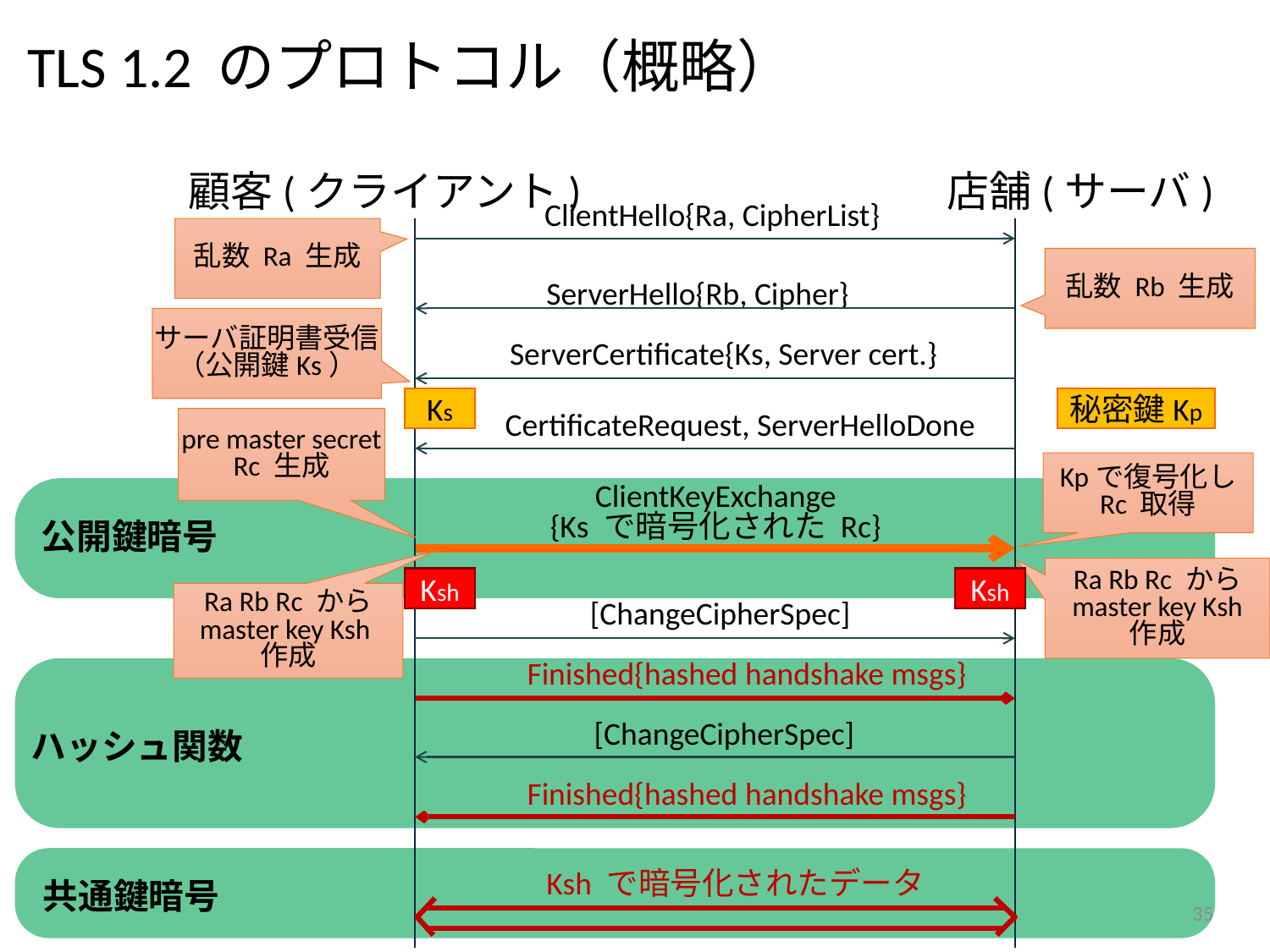

# TLS 1.2 のプロトコル（概略）
顧客(クライアント)
店舗(サーバ)
ClientHello{Ra, CipherList}
乱数 Ra 生成
乱数 Rb 生成
ServerHello{Rb, Cipher}
サーバ証明書受信（公開鍵Ks）
ServerCertificate{Ks, Server cert.}
Ks
秘密鍵Kp
CertificateRequest, ServerHelloDone
pre master secret Rc 生成
Kpで復号化し Rc 取得

ClientKeyExchange
{Ks で暗号化された Rc}
公開鍵暗号
Ra Rb Rc から master key Ksh
作成
Ksh
Ksh
Ra Rb Rc から master key Ksh
作成
[ChangeCipherSpec]
Finished{hashed handshake msgs}

[ChangeCipherSpec]
ハッシュ関数
Finished{hashed handshake msgs}

Ksh で暗号化されたデータ
サイバーセキュリティ基礎論
共通鍵暗号
35
35